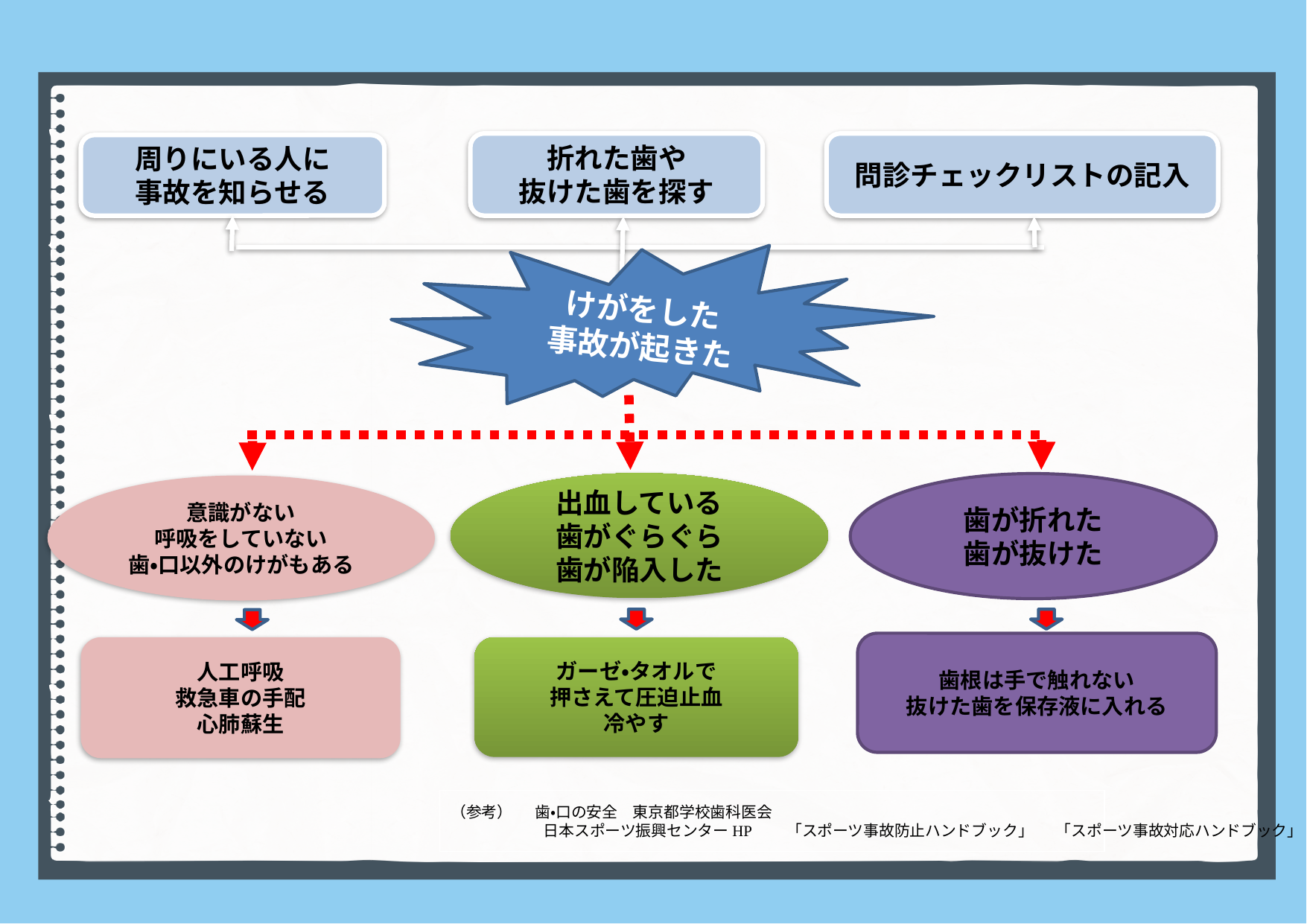

折れた歯や
抜けた歯を探す
問診チェックリストの記入
周りにいる人に
事故を知らせる
けがをした
事故が起きた
出血している
歯がぐらぐら
歯が陥入した
歯が折れた
歯が抜けた
意識がない
呼吸をしていない
歯・口以外のけがもある

歯根は手で触れない
抜けた歯を保存液に入れる
人工呼吸
救急車の手配
心肺蘇生
ガーゼ・タオルで
押さえて圧迫止血
冷やす
（参考）　  歯・口の安全　東京都学校歯科医会
　　　　　　日本スポーツ振興センターHP　　「スポーツ事故防止ハンドブック」  　「スポーツ事故対応ハンドブック」